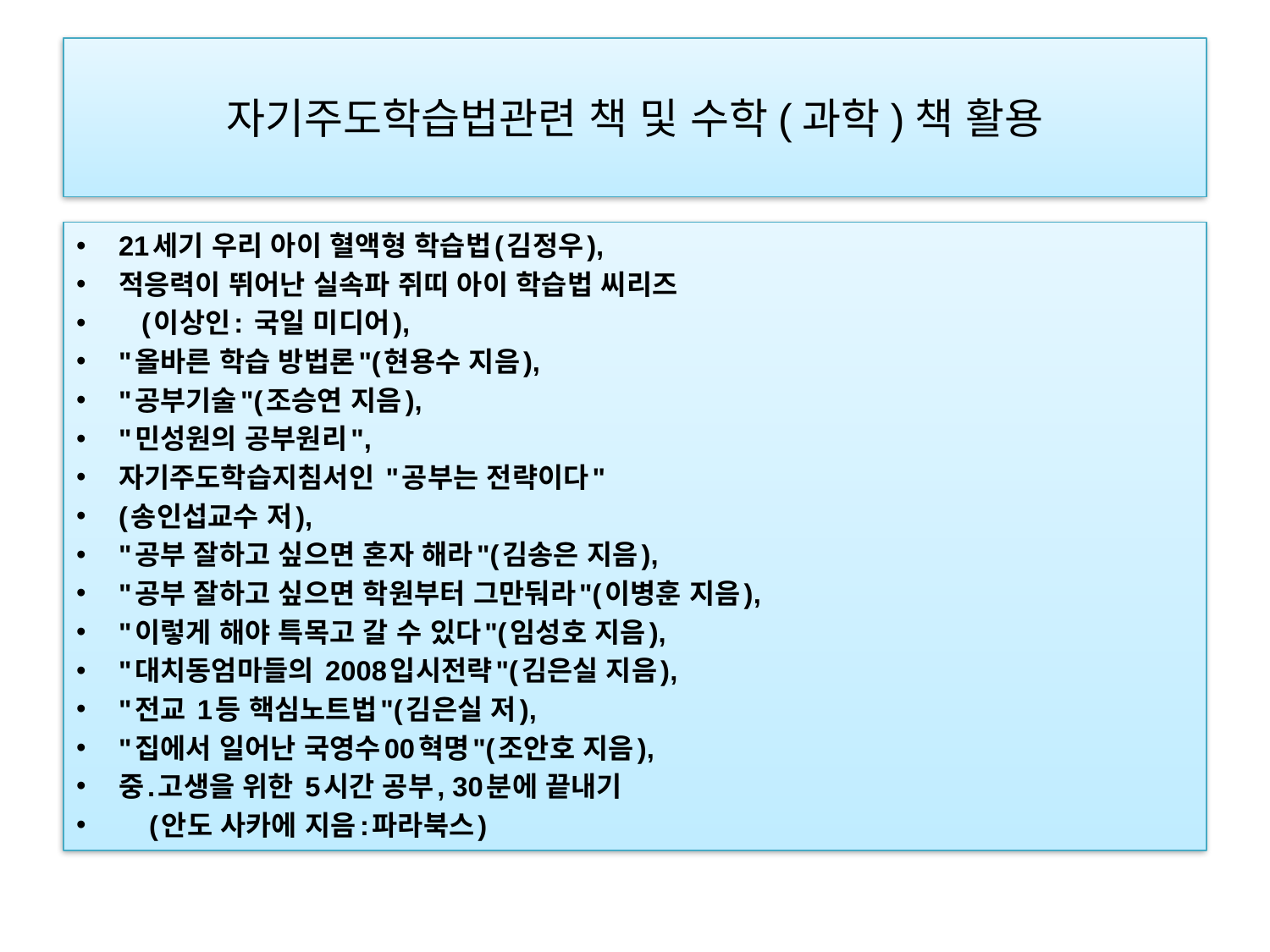

# 자기주도학습법관련 책 및 수학(과학)책 활용
21세기 우리 아이 혈액형 학습법(김정우),
적응력이 뛰어난 실속파 쥐띠 아이 학습법 씨리즈
   (이상인: 국일 미디어),
"올바른 학습 방법론"(현용수 지음),
"공부기술"(조승연 지음),
"민성원의 공부원리",
자기주도학습지침서인 "공부는 전략이다"
(송인섭교수 저),
"공부 잘하고 싶으면 혼자 해라"(김송은 지음),
"공부 잘하고 싶으면 학원부터 그만둬라"(이병훈 지음),
"이렇게 해야 특목고 갈 수 있다"(임성호 지음),
"대치동엄마들의 2008입시전략"(김은실 지음),
"전교 1등 핵심노트법"(김은실 저),
"집에서 일어난 국영수00혁명"(조안호 지음),
중.고생을 위한 5시간 공부, 30분에 끝내기
    (안도 사카에 지음:파라북스)